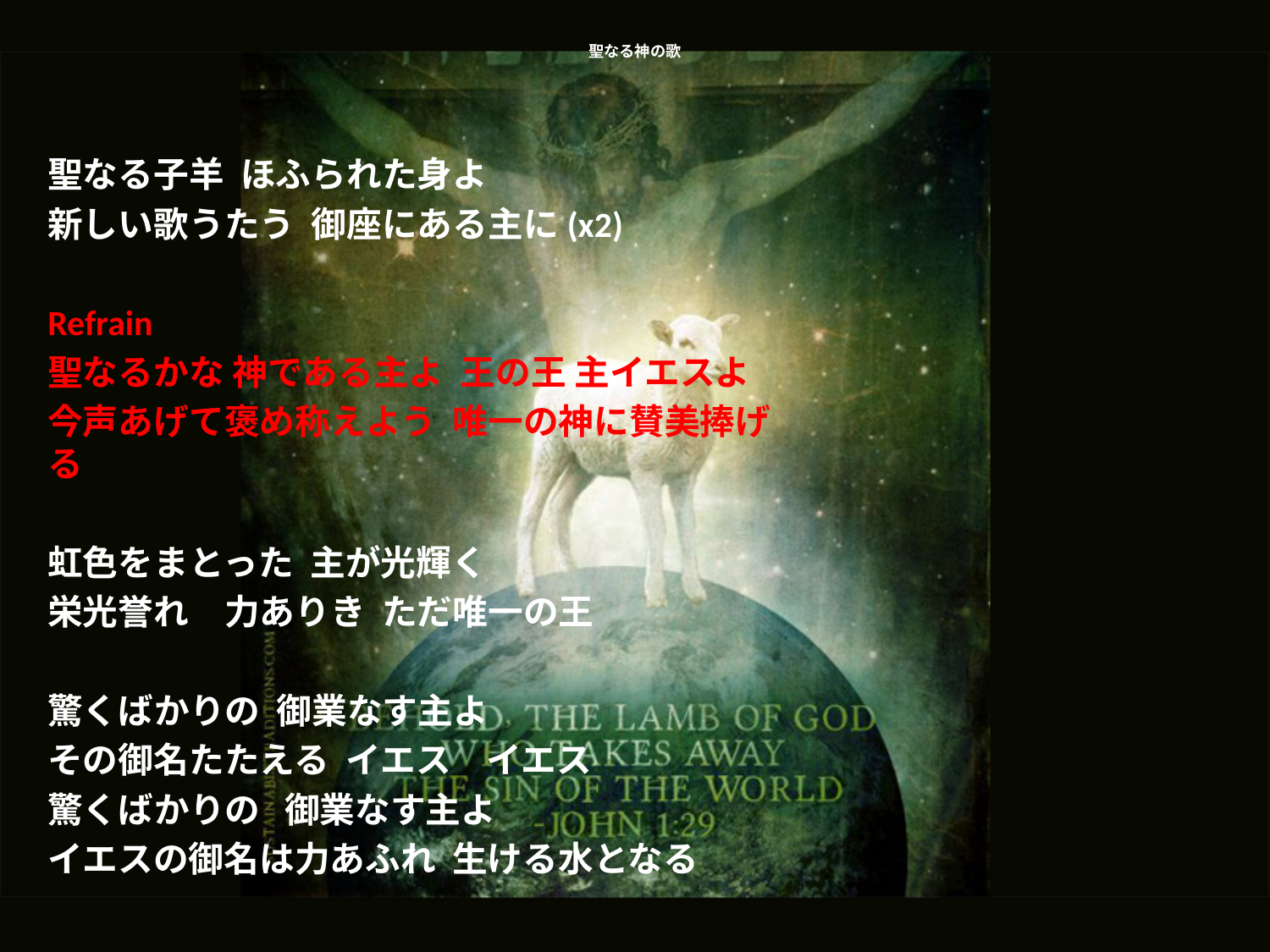

# 聖なる神の歌
聖なる子羊  ほふられた身よ
新しい歌うたう  御座にある主に(x2)

Refrain
聖なるかな 神である主よ  王の王 主イエスよ
今声あげて褒め称えよう  唯一の神に賛美捧げる

虹色をまとった  主が光輝く
栄光誉れ　力ありき  ただ唯一の王

驚くばかりの  御業なす主よ
その御名たたえる  イエス　イエス
驚くばかりの   御業なす主よ
イエスの御名は力あふれ  生ける水となる